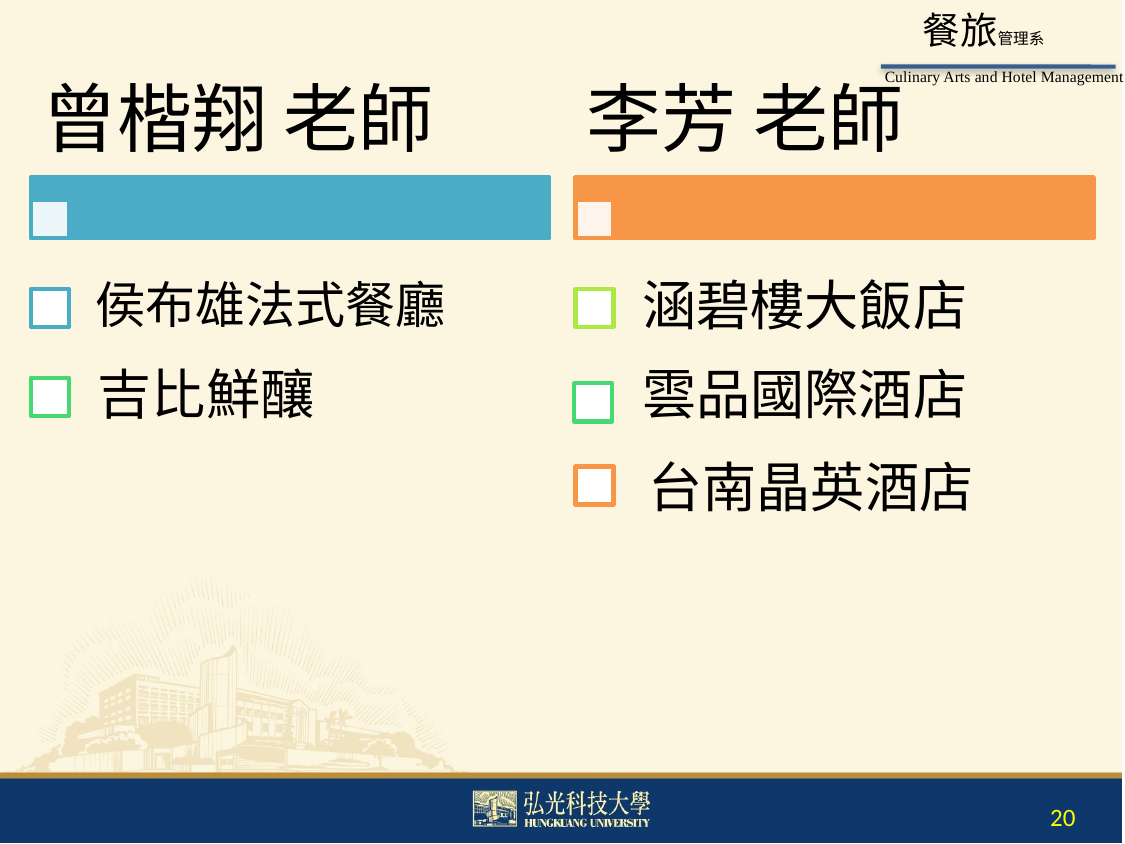

曾楷翔 老師
侯布雄法式餐廳
吉比鮮釀
李芳 老師
涵碧樓大飯店
雲品國際酒店

台南晶英酒店
20